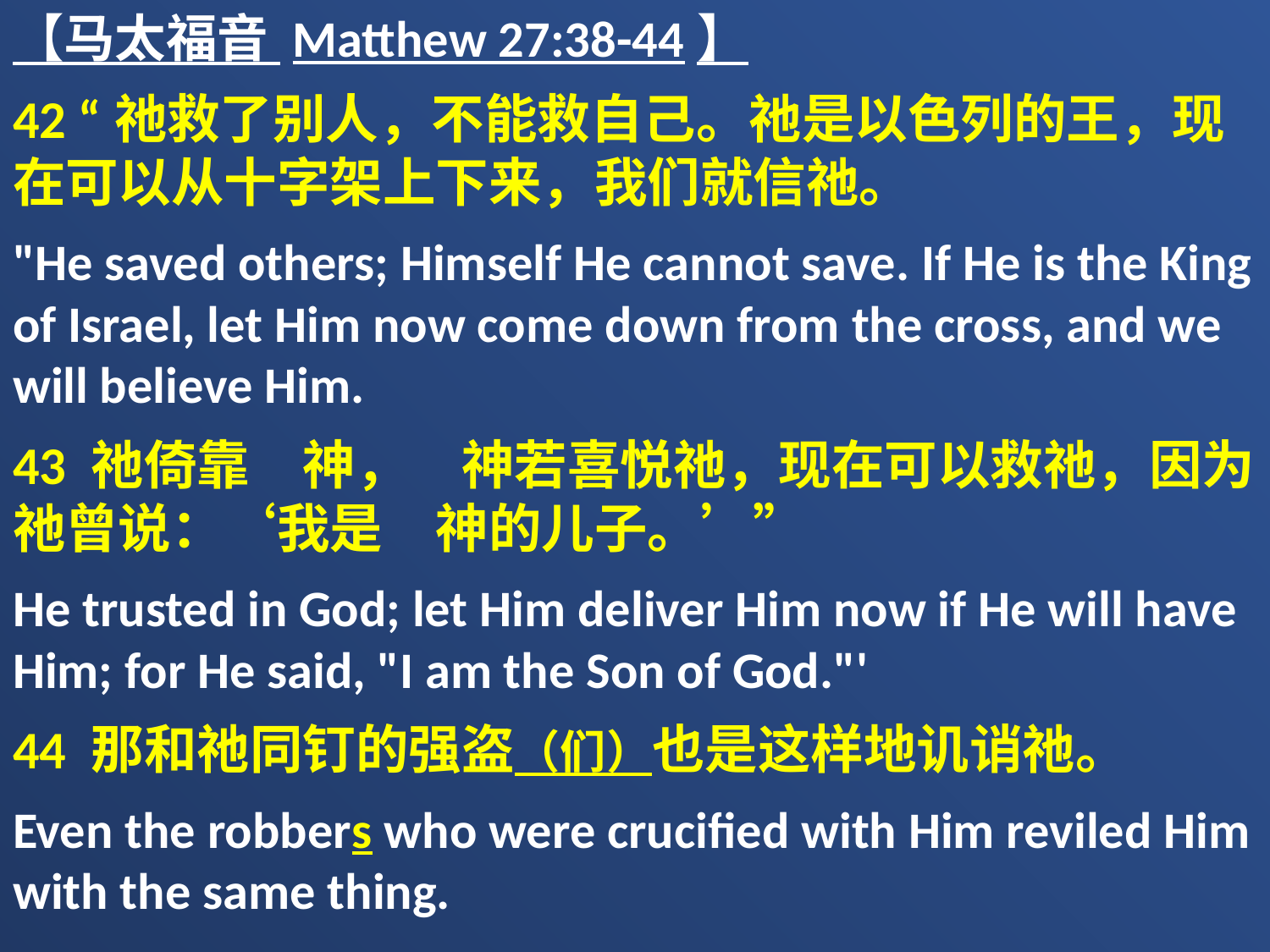

【马太福音 Matthew 27:38-44】
42 “祂救了别人，不能救自己。祂是以色列的王，现在可以从十字架上下来，我们就信祂。
"He saved others; Himself He cannot save. If He is the King of Israel, let Him now come down from the cross, and we will believe Him.
43 祂倚靠　神，　神若喜悦祂，现在可以救祂，因为祂曾说：‘我是　神的儿子。’”
He trusted in God; let Him deliver Him now if He will have Him; for He said, "I am the Son of God."'
44 那和祂同钉的强盗（们）也是这样地讥诮祂。
Even the robbers who were crucified with Him reviled Him with the same thing.